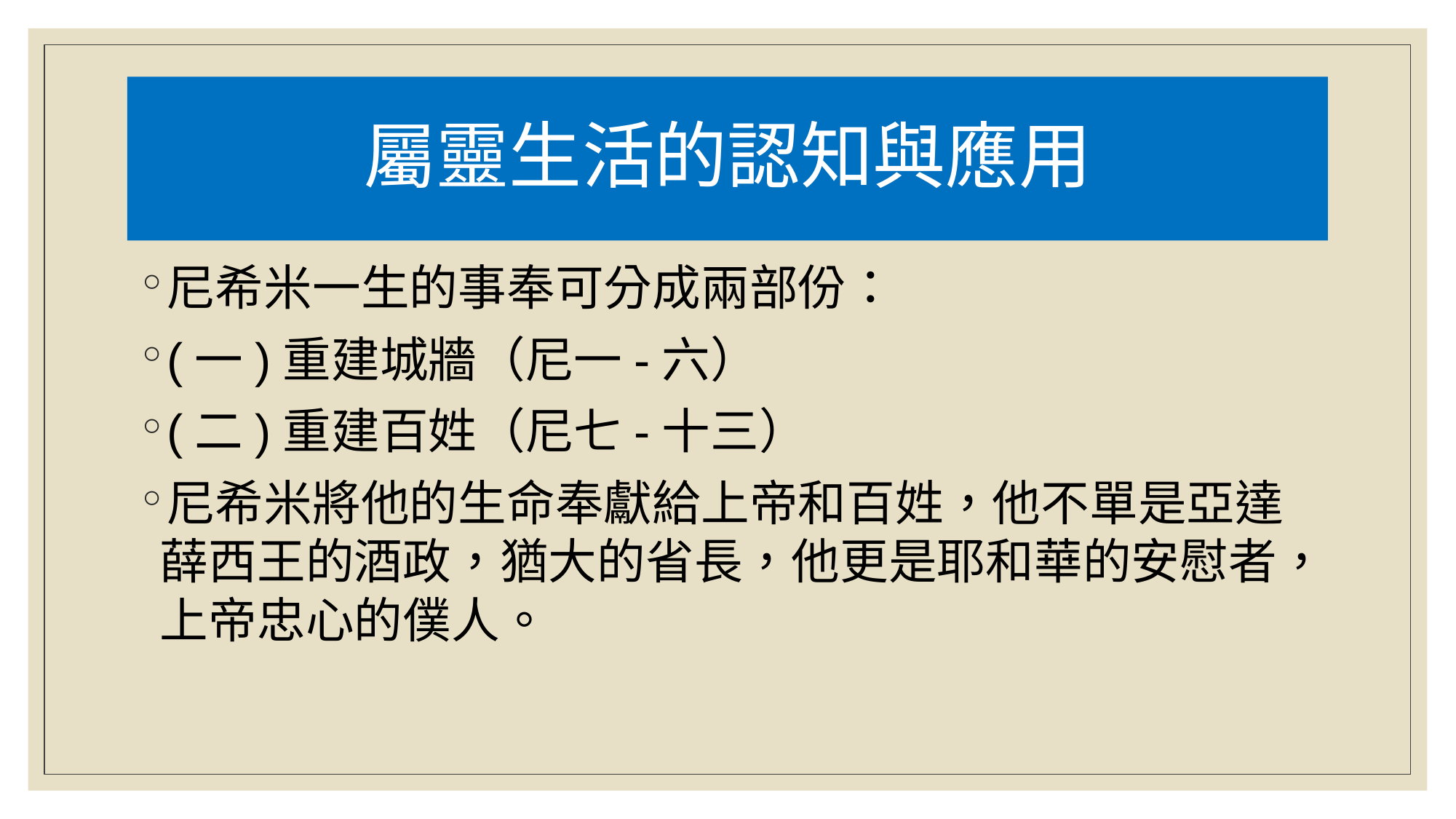

# 屬靈生活的認知與應用
尼希米一生的事奉可分成兩部份：
(一)重建城牆（尼一-六）
(二)重建百姓（尼七-十三）
尼希米將他的生命奉獻給上帝和百姓，他不單是亞達薛西王的酒政，猶大的省長，他更是耶和華的安慰者，上帝忠心的僕人。